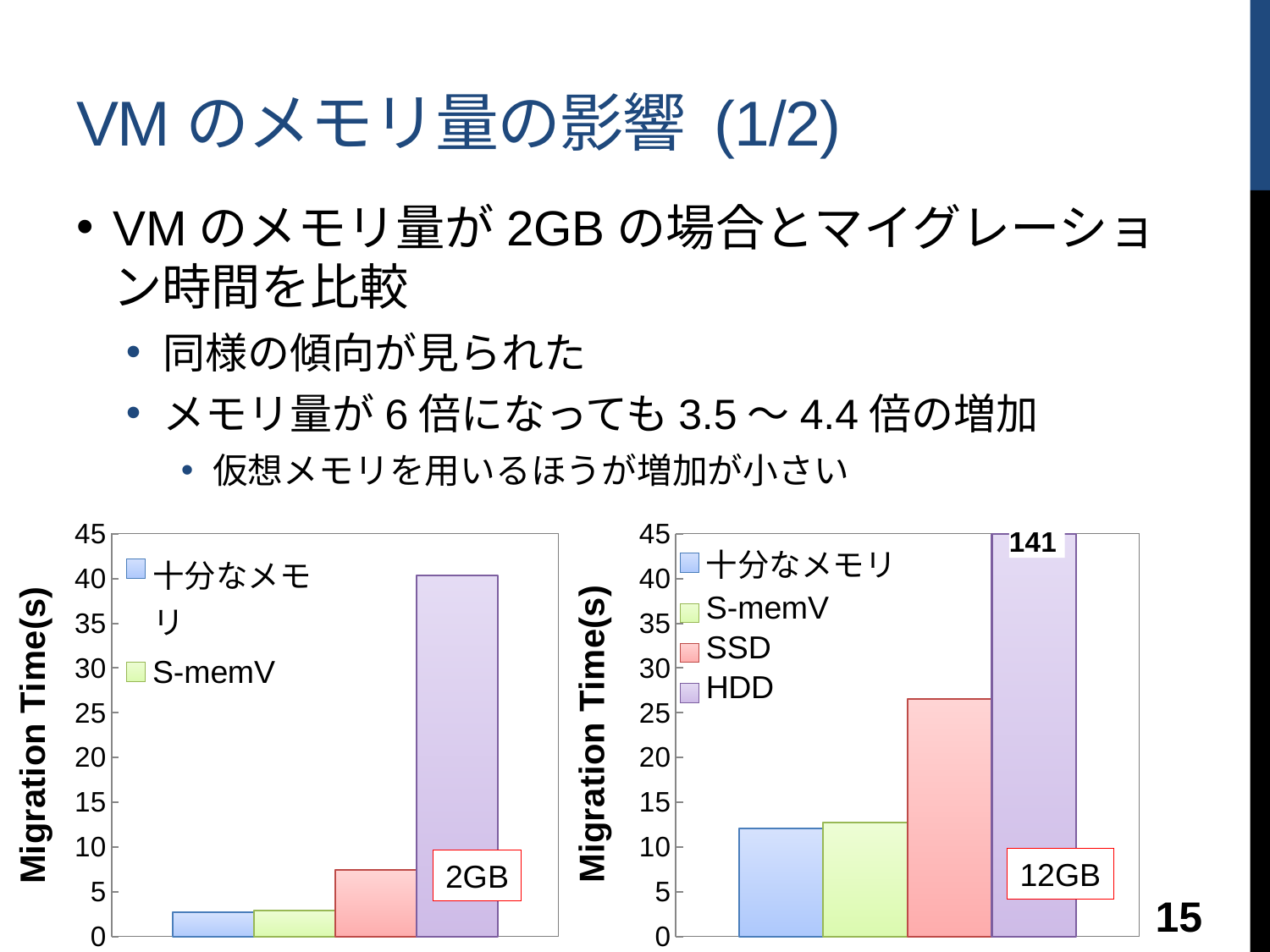

# VMのメモリ量の影響 (1/2)
VMのメモリ量が2GBの場合とマイグレーション時間を比較
同様の傾向が見られた
メモリ量が6倍になっても3.5〜4.4倍の増加
仮想メモリを用いるほうが増加が小さい

### Chart

| Category |  |  |  |  |
|---|---|---|---|---|

### Chart

| Category |  |  |  |  |
|---|---|---|---|---|
12GB
2GB
15